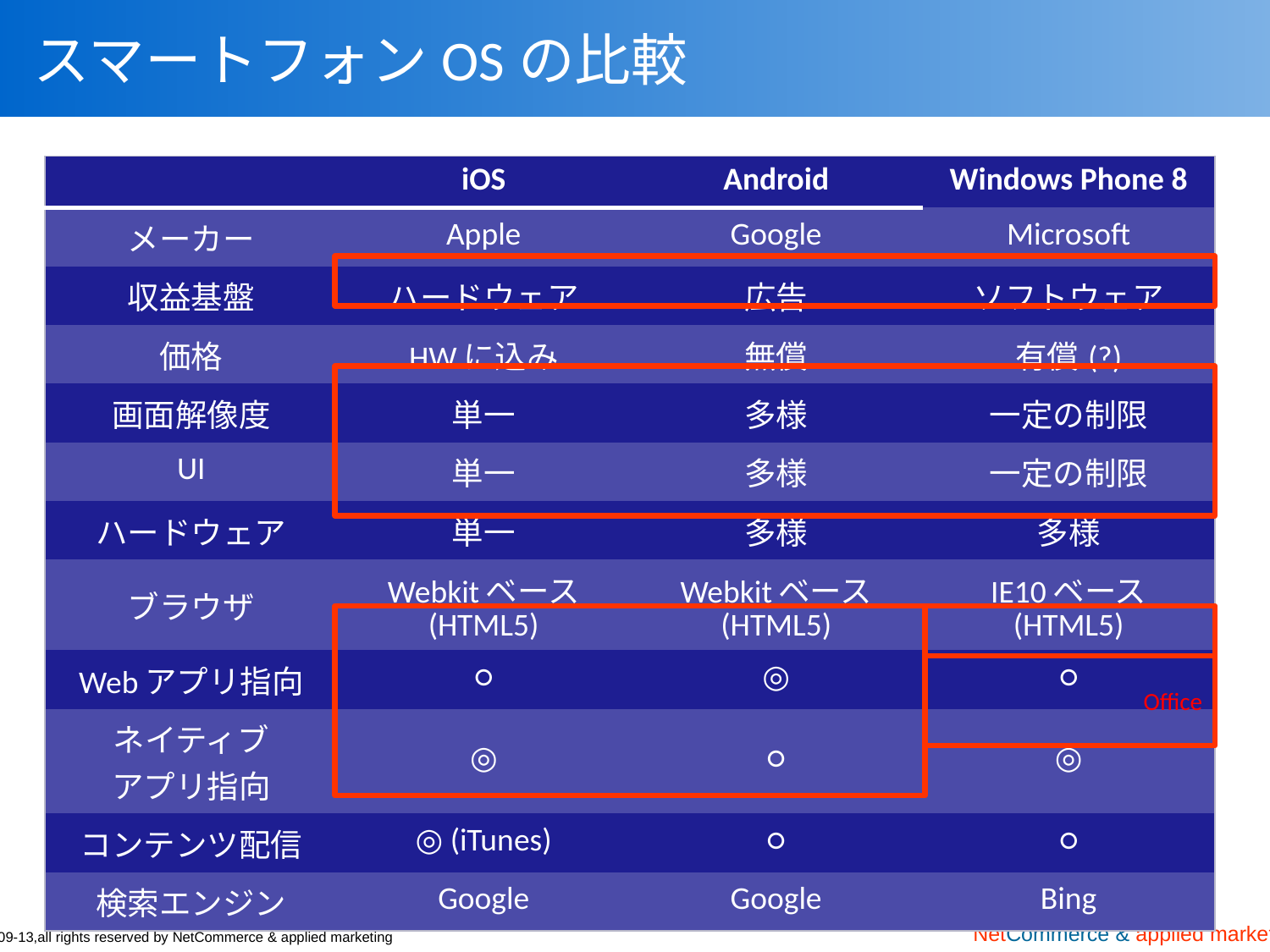

# スマートフォンOSの比較
|  | iOS | Android | Windows Phone 8 |
| --- | --- | --- | --- |
| メーカー | Apple | Google | Microsoft |
| 収益基盤 | ハードウェア | 広告 | ソフトウェア |
| 価格 | HWに込み | 無償 | 有償(?) |
| 画面解像度 | 単一 | 多様 | 一定の制限 |
| UI | 単一 | 多様 | 一定の制限 |
| ハードウェア | 単一 | 多様 | 多様 |
| ブラウザ | Webkitベース (HTML5) | Webkitベース (HTML5) | IE10ベース (HTML5) |
| Webアプリ指向 | ○ | ◎ | ○ |
| ネイティブ アプリ指向 | ◎ | ○ | ◎ |
| コンテンツ配信 | ◎ (iTunes) | ○ | ○ |
| 検索エンジン | Google | Google | Bing |

Office